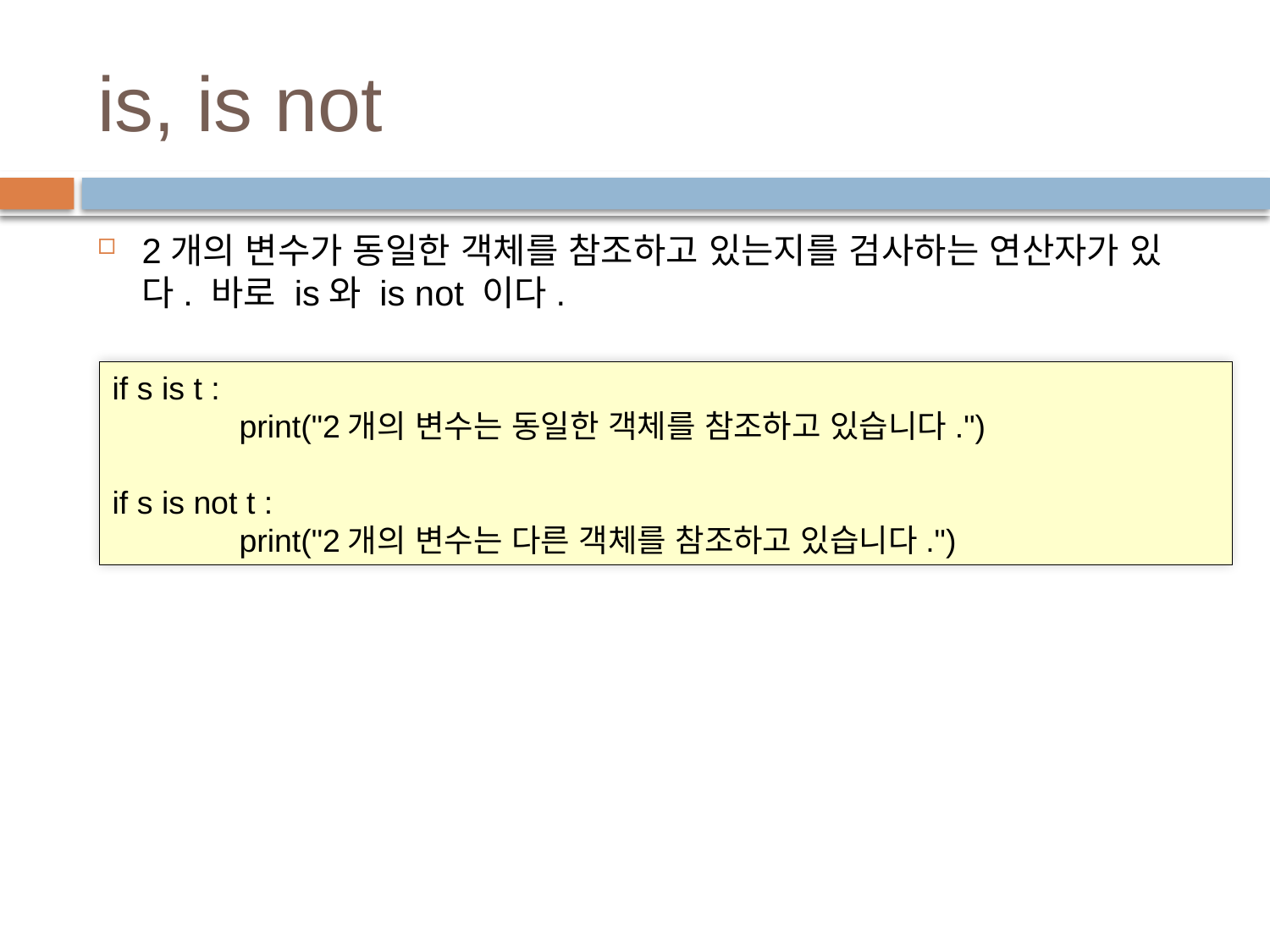

# is, is not
2개의 변수가 동일한 객체를 참조하고 있는지를 검사하는 연산자가 있다. 바로 is와 is not 이다.
if s is t :
	print("2개의 변수는 동일한 객체를 참조하고 있습니다.")

if s is not t :
	print("2개의 변수는 다른 객체를 참조하고 있습니다.")